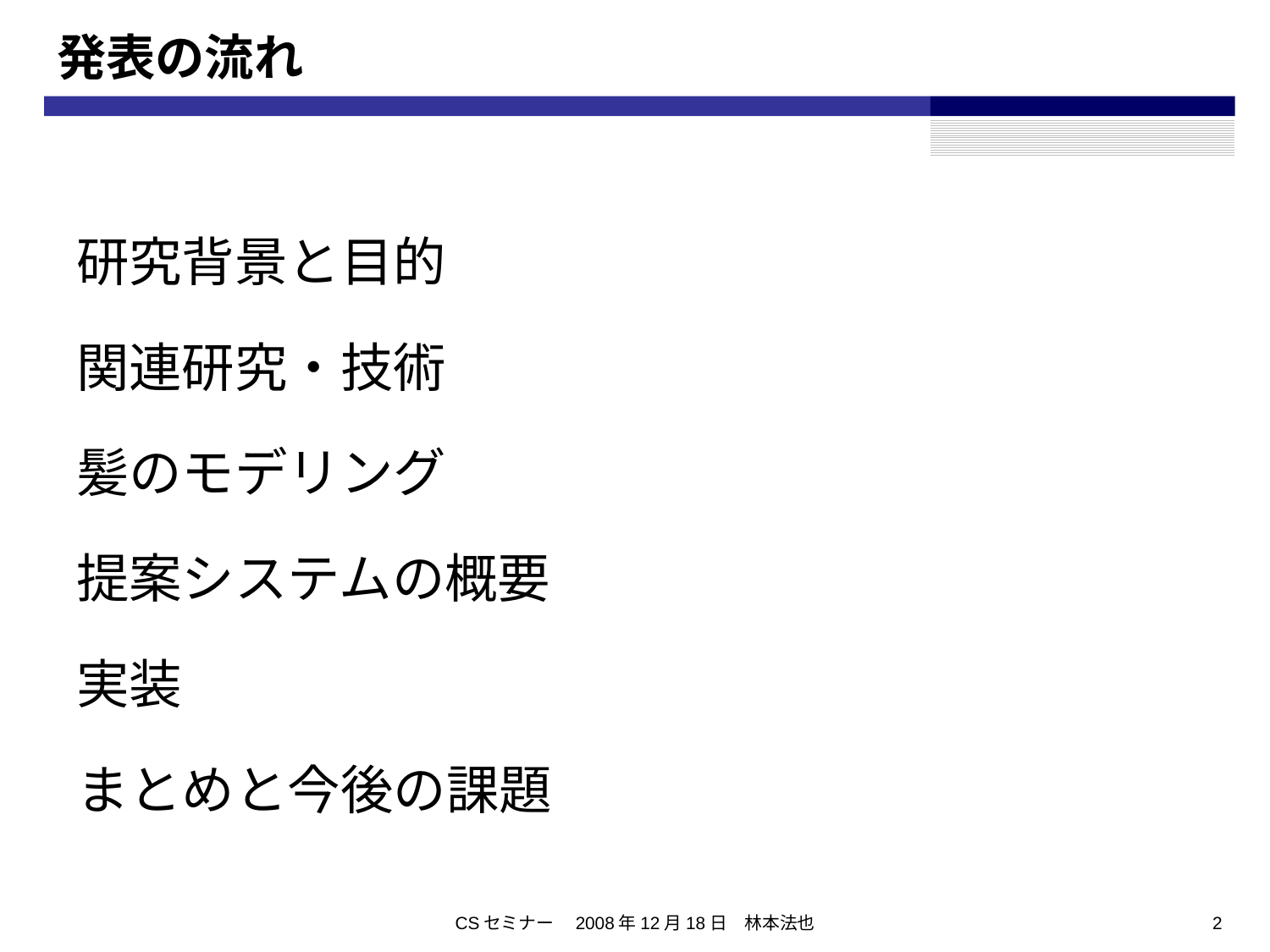

# 発表の流れ
研究背景と目的
関連研究・技術
髪のモデリング
提案システムの概要
実装
まとめと今後の課題
CSセミナー　2008年12月18日　林本法也
2